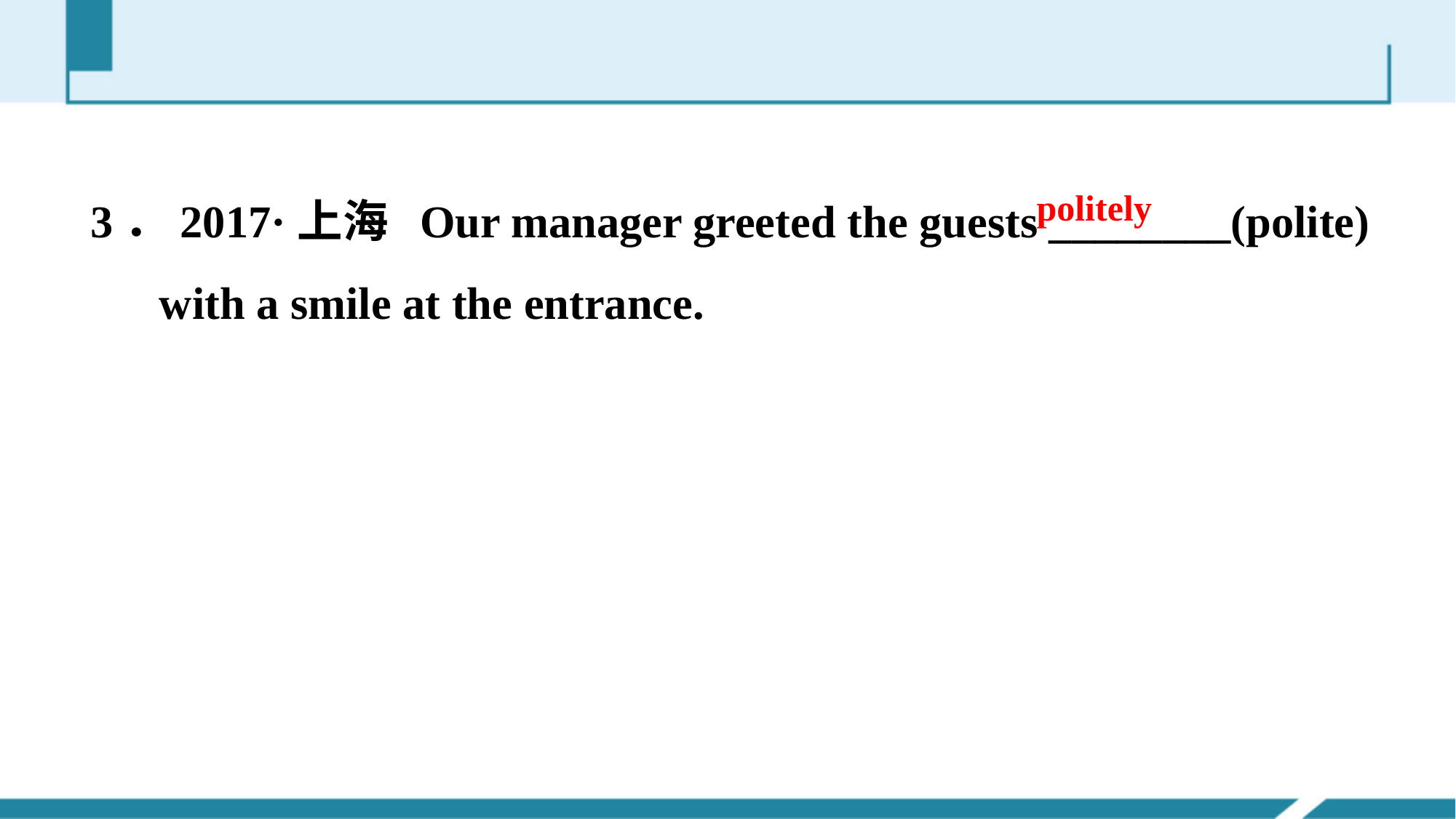

3．2017·上海  Our manager greeted the guests ________(polite)
      with a smile at the entrance.

politely